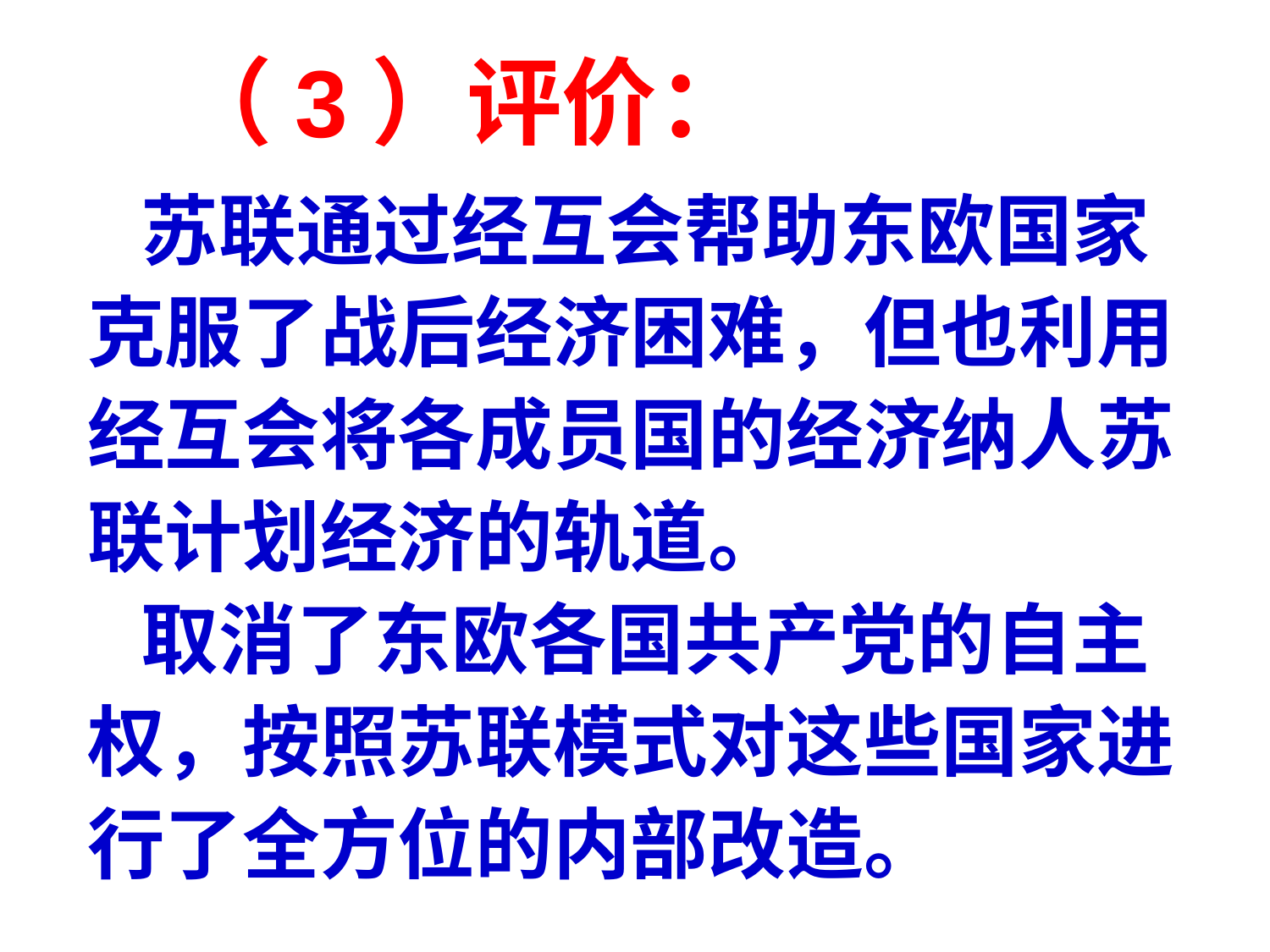

（3）评价：
  苏联通过经互会帮助东欧国家克服了战后经济困难，但也利用经互会将各成员国的经济纳人苏联计划经济的轨道。
  取消了东欧各国共产党的自主权，按照苏联模式对这些国家进行了全方位的内部改造。